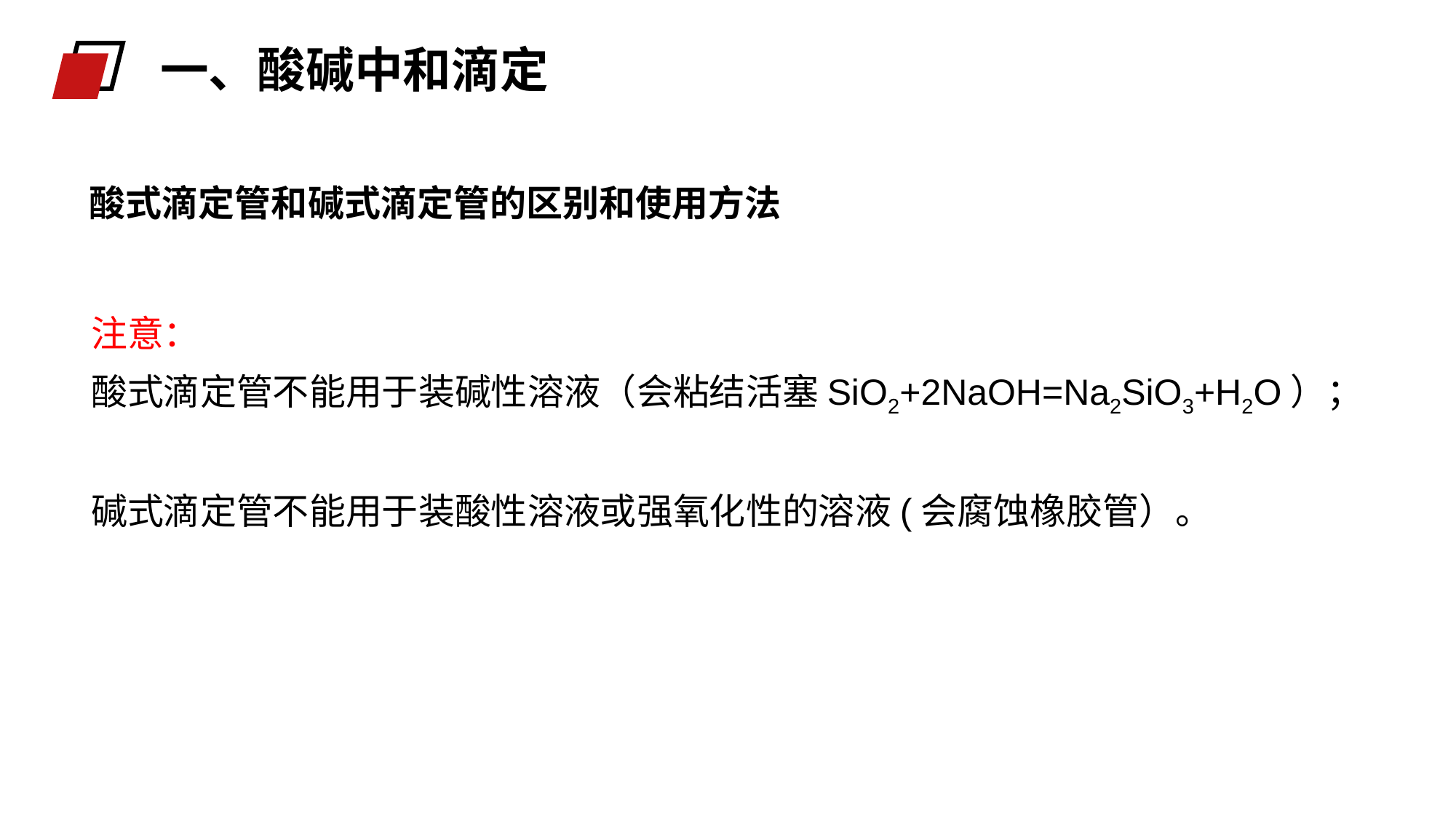

一、酸碱中和滴定
酸式滴定管和碱式滴定管的区别和使用方法
注意：
酸式滴定管不能用于装碱性溶液（会粘结活塞SiO2+2NaOH=Na2SiO3+H2O）；

碱式滴定管不能用于装酸性溶液或强氧化性的溶液(会腐蚀橡胶管）。